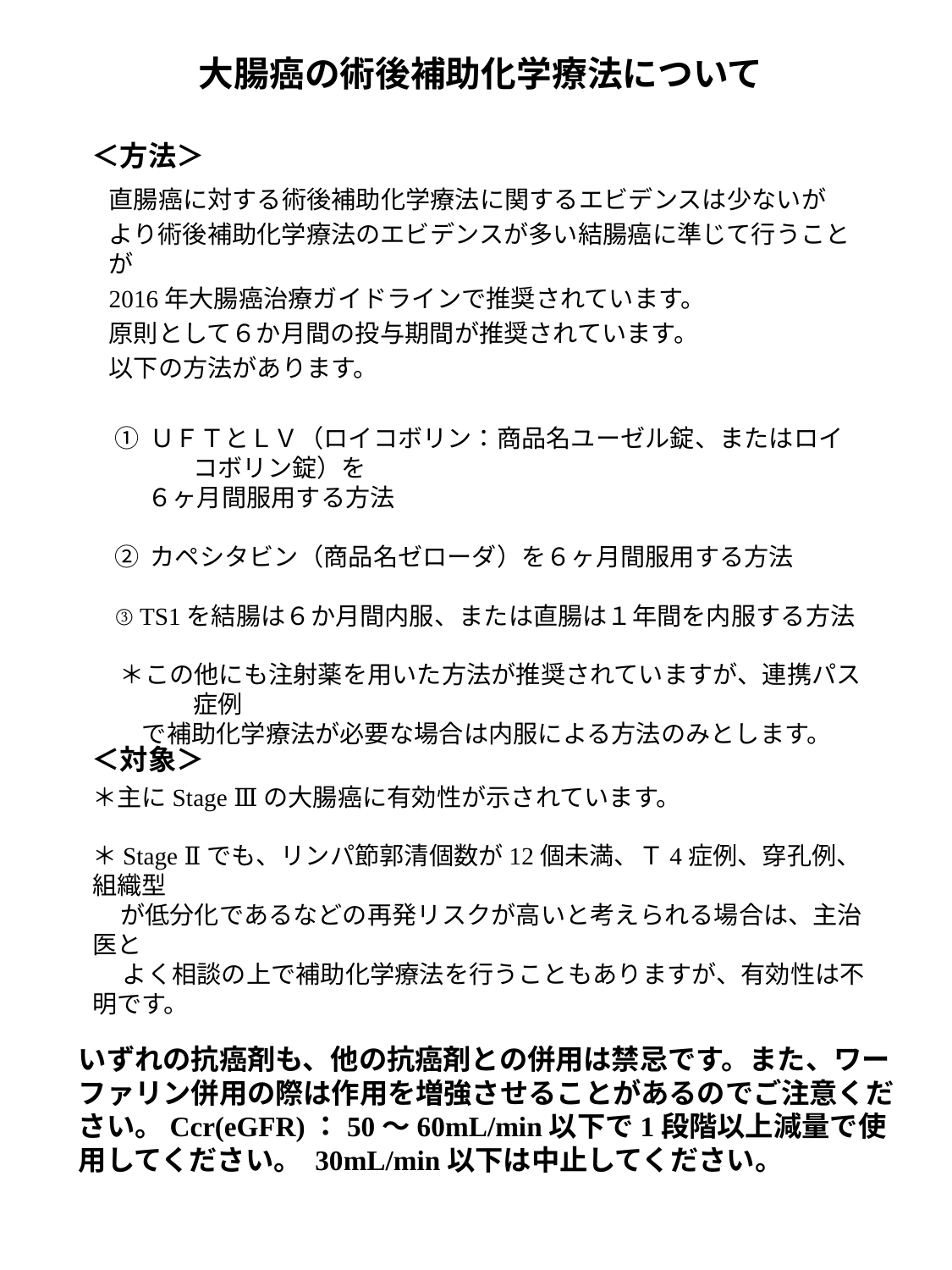

大腸癌の術後補助化学療法について
＜方法＞
直腸癌に対する術後補助化学療法に関するエビデンスは少ないが
より術後補助化学療法のエビデンスが多い結腸癌に準じて行うことが
2016年大腸癌治療ガイドラインで推奨されています。
原則として６か月間の投与期間が推奨されています。
以下の方法があります。

 ① ＵＦＴとＬＶ（ロイコボリン：商品名ユーゼル錠、またはロイコボリン錠）を
      ６ヶ月間服用する方法

 ② カペシタビン（商品名ゼローダ）を６ヶ月間服用する方法

 ③ TS1を結腸は６か月間内服、または直腸は１年間を内服する方法

 ＊この他にも注射薬を用いた方法が推奨されていますが、連携パス症例
     で補助化学療法が必要な場合は内服による方法のみとします。

＜対象＞
＊主にStage Ⅲの大腸癌に有効性が示されています。
＊Stage Ⅱでも、リンパ節郭清個数が12個未満、Ｔ4症例、穿孔例、組織型
    が低分化であるなどの再発リスクが高いと考えられる場合は、主治医と
　 よく相談の上で補助化学療法を行うこともありますが、有効性は不明です。

いずれの抗癌剤も、他の抗癌剤との併用は禁忌です。また、ワーファリン併用の際は作用を増強させることがあるのでご注意ください。Ccr(eGFR)：50～60mL/min以下で1段階以上減量で使用してください。 30mL/min以下は中止してください。